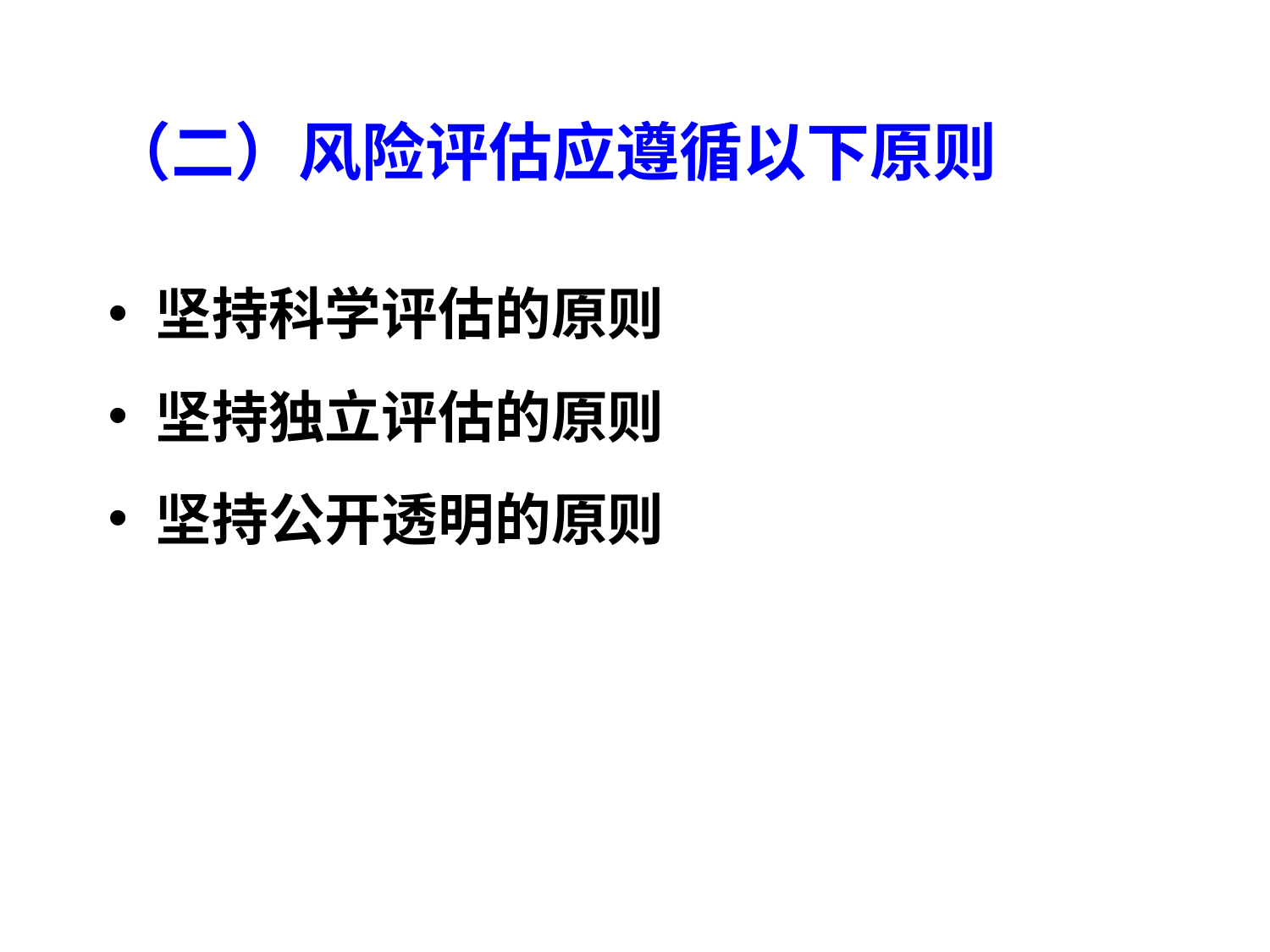

（二）风险评估应遵循以下原则

坚持科学评估的原则
坚持独立评估的原则
坚持公开透明的原则